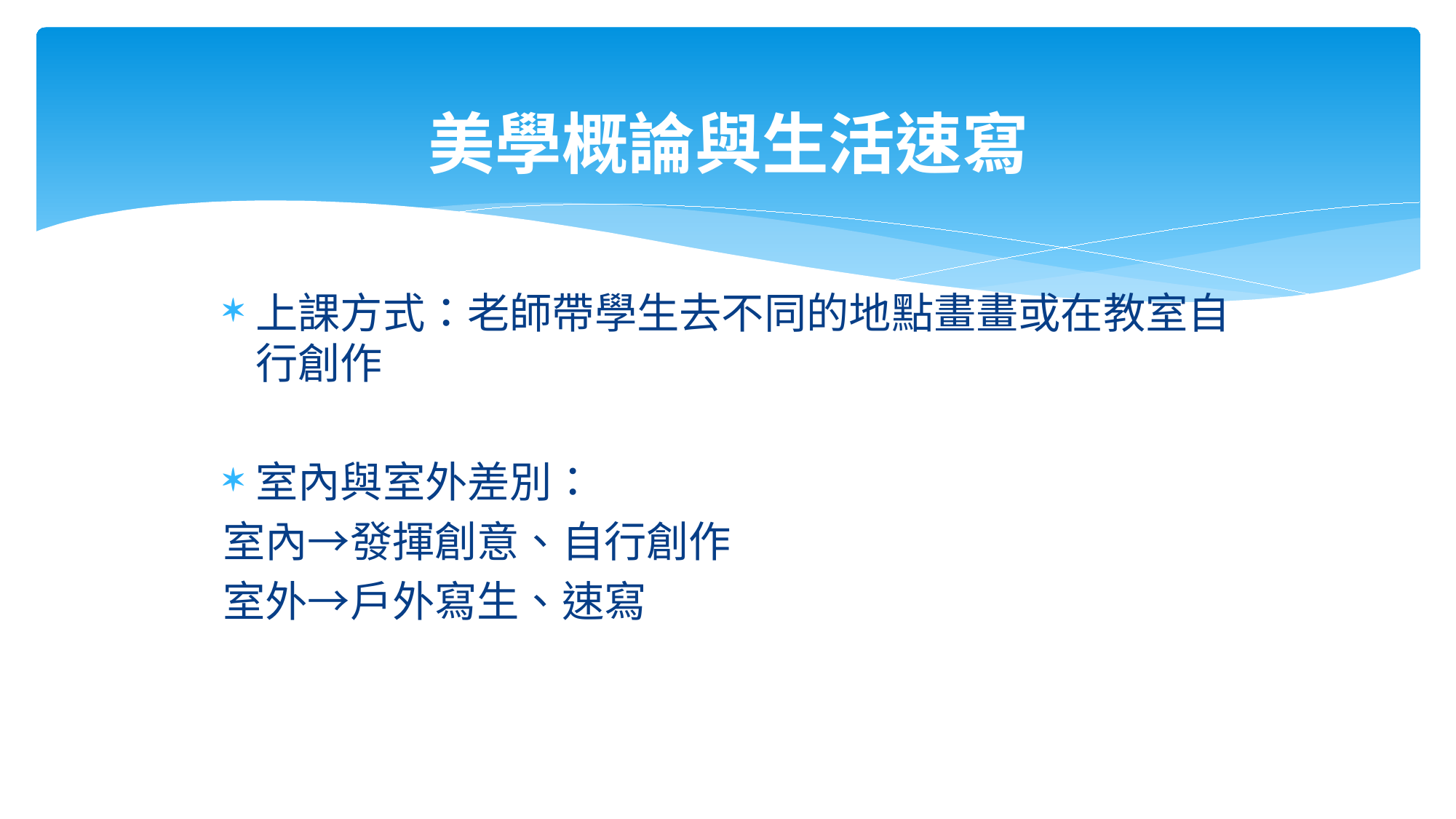

# 美學概論與生活速寫
上課方式：老師帶學生去不同的地點畫畫或在教室自行創作

室內與室外差別：
室內→發揮創意、自行創作
室外→戶外寫生、速寫